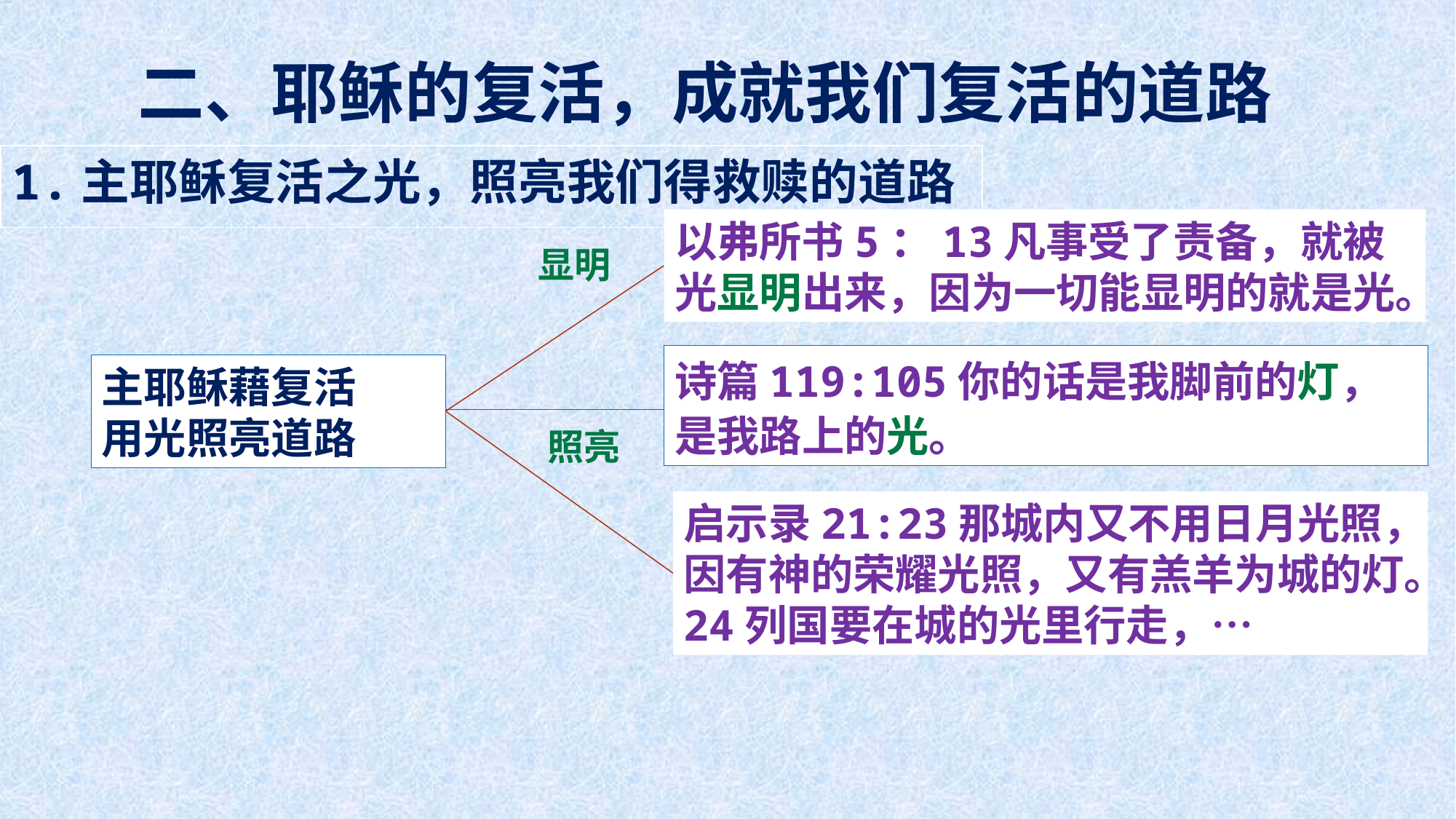

二、耶稣的复活，成就我们复活的道路

1.主耶稣复活之光，照亮我们得救赎的道路
以弗所书5：13凡事受了责备，就被光显明出来，因为一切能显明的就是光。
显明
诗篇119:105你的话是我脚前的灯，是我路上的光。
主耶稣藉复活
用光照亮道路
照亮
启示录21:23那城内又不用日月光照，因有神的荣耀光照，又有羔羊为城的灯。24列国要在城的光里行走，…